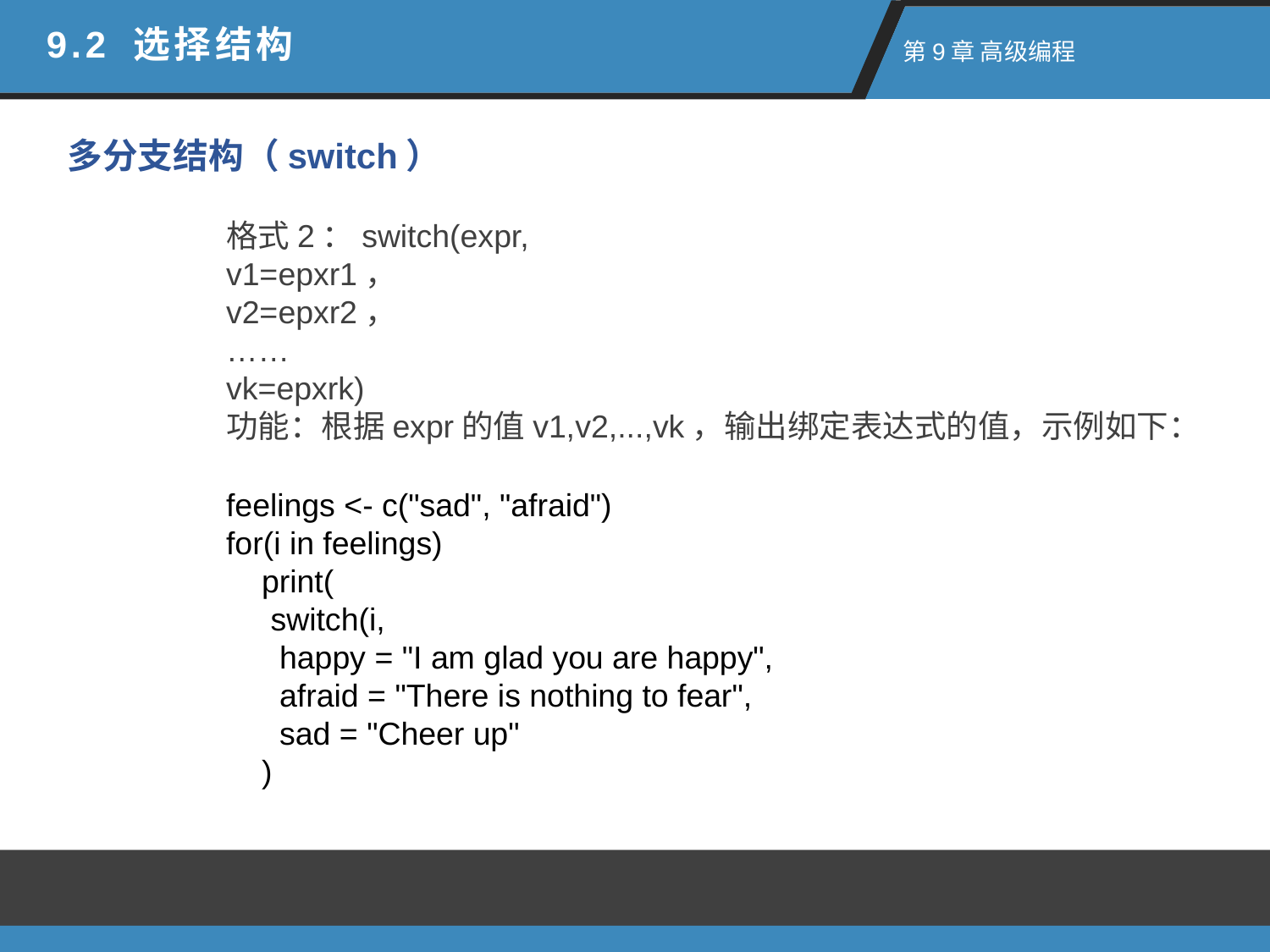

9.2 选择结构
  第9章 高级编程
多分支结构（switch）
格式2：switch(expr,
v1=epxr1，
v2=epxr2，
……
vk=epxrk)
功能：根据expr的值v1,v2,...,vk，输出绑定表达式的值，示例如下：
feelings <- c("sad", "afraid")
for(i in feelings)
    print(
     switch(i,
      happy = "I am glad you are happy",
      afraid = "There is nothing to fear",
      sad = "Cheer up"
    )